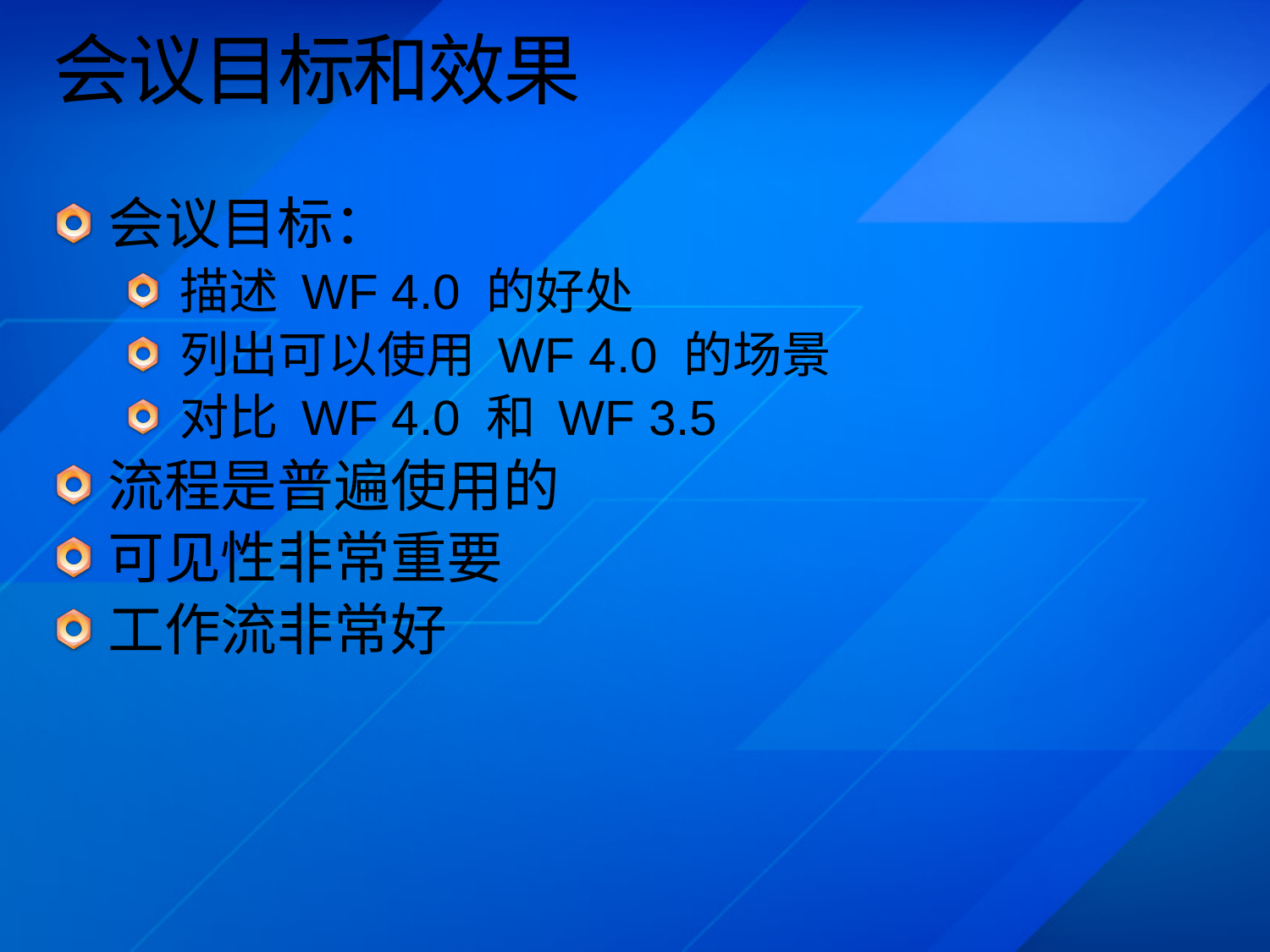

# 会议目标和效果
会议目标：
描述 WF 4.0 的好处
列出可以使用 WF 4.0 的场景
对比 WF 4.0 和 WF 3.5
流程是普遍使用的
可见性非常重要
工作流非常好

Microsoft Confidential